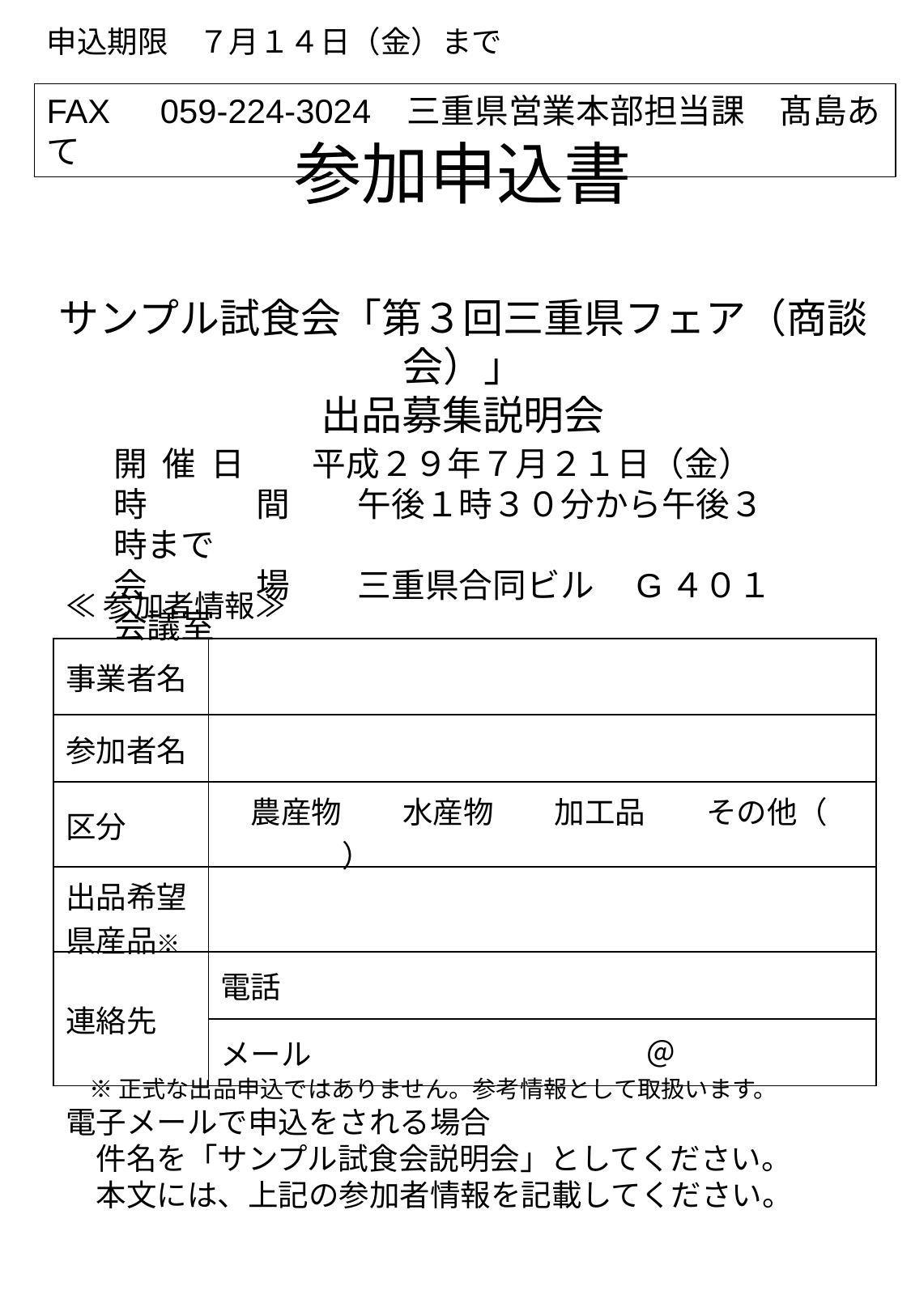

申込期限　７月１４日（金）まで
FAX　059-224-3024   三重県営業本部担当課　髙島あて
# 参加申込書 サンプル試食会「第３回三重県フェア（商談会）」 出品募集説明会
開  催  日　　平成２９年７月２１日（金）
時　　 　間　　午後１時３０分から午後３時まで
会　　 　場　　三重県合同ビル　G４０１会議室
≪参加者情報≫
| 事業者名 |  |
| --- | --- |
| 参加者名 |  |
| 区分 | 農産物　　水産物　　加工品　　その他（　　　　　） |
| 出品希望県産品※ |  |
| 連絡先 | 電話 |
|  | メール　　　　　　　　　　　＠ |
　※ 正式な出品申込ではありません。参考情報として取扱います。
電子メールで申込をされる場合
　件名を「サンプル試食会説明会」としてください。
　本文には、上記の参加者情報を記載してください。